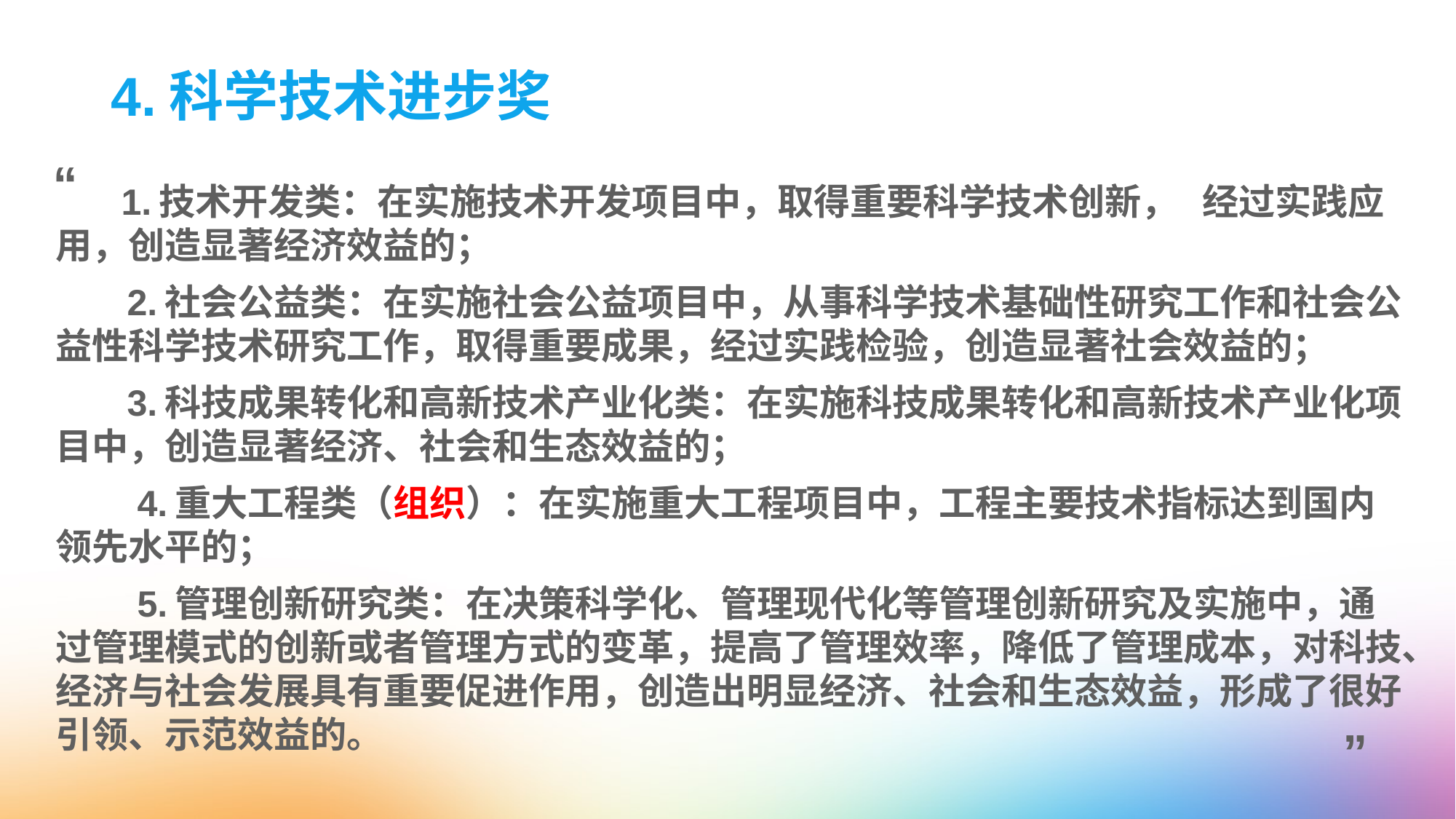

# 4.科学技术进步奖
“
       1.技术开发类：在实施技术开发项目中，取得重要科学技术创新，   经过实践应用，创造显著经济效益的；
       2.社会公益类：在实施社会公益项目中，从事科学技术基础性研究工作和社会公益性科学技术研究工作，取得重要成果，经过实践检验，创造显著社会效益的；
       3.科技成果转化和高新技术产业化类：在实施科技成果转化和高新技术产业化项目中，创造显著经济、社会和生态效益的；
        4.重大工程类（组织）：在实施重大工程项目中，工程主要技术指标达到国内领先水平的；
        5.管理创新研究类：在决策科学化、管理现代化等管理创新研究及实施中，通过管理模式的创新或者管理方式的变革，提高了管理效率，降低了管理成本，对科技、经济与社会发展具有重要促进作用，创造出明显经济、社会和生态效益，形成了很好引领、示范效益的。
”